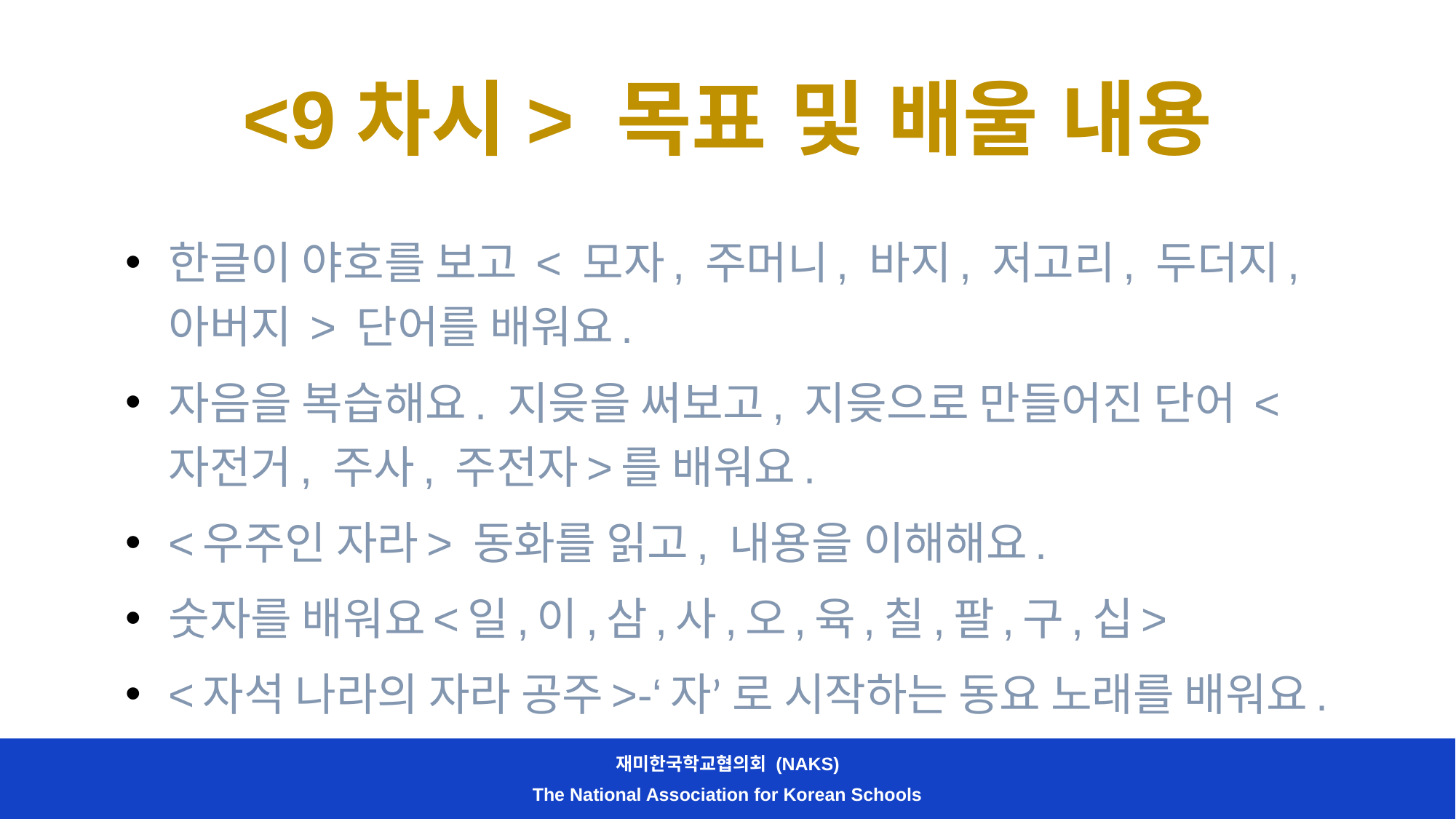

# <9차시> 목표 및 배울 내용
한글이 야호를 보고 < 모자, 주머니, 바지, 저고리, 두더지, 아버지 > 단어를 배워요.
자음을 복습해요. 지읒을 써보고, 지읒으로 만들어진 단어 <자전거, 주사, 주전자>를 배워요.
<우주인 자라> 동화를 읽고, 내용을 이해해요.
숫자를 배워요<일,이,삼,사,오,육,칠,팔,구,십>
<자석 나라의 자라 공주>-‘자’ 로 시작하는 동요 노래를 배워요.
재미한국학교협의회 (NAKS)
The National Association for Korean Schools